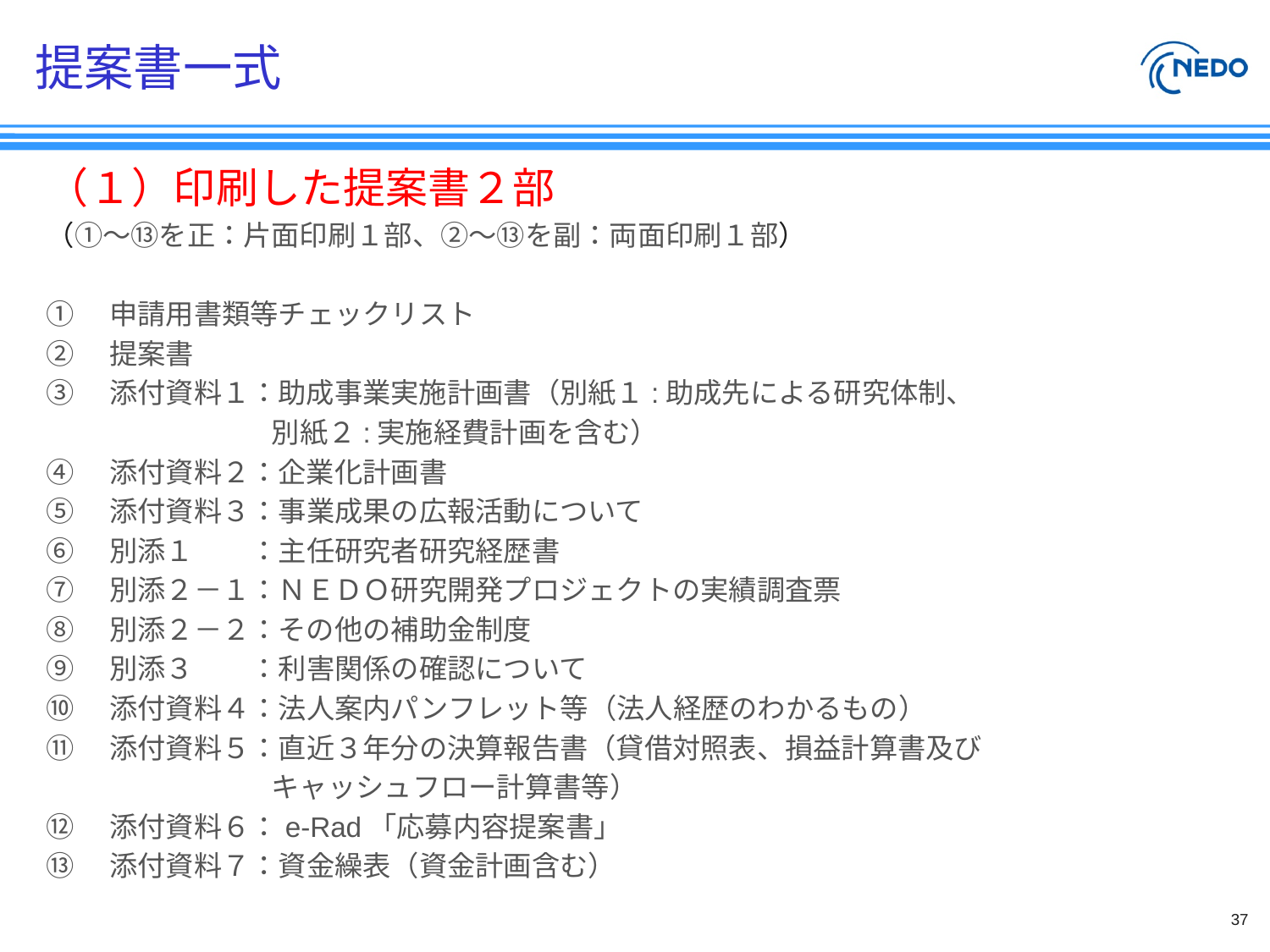

# 提案書一式
（１）印刷した提案書２部
（①～⑬を正：片面印刷１部、②～⑬を副：両面印刷１部）

①　申請用書類等チェックリスト
②　提案書
③　添付資料１：助成事業実施計画書（別紙１:助成先による研究体制、
　　　　　　　　別紙２:実施経費計画を含む）
④　添付資料２：企業化計画書
⑤　添付資料３：事業成果の広報活動について
⑥　別添１　　：主任研究者研究経歴書
⑦　別添２－１：ＮＥＤＯ研究開発プロジェクトの実績調査票
⑧　別添２－２：その他の補助金制度
⑨　別添３　　：利害関係の確認について
⑩　添付資料４：法人案内パンフレット等（法人経歴のわかるもの）
⑪　添付資料５：直近３年分の決算報告書（貸借対照表、損益計算書及び
　　　　　　　　キャッシュフロー計算書等）
⑫　添付資料６：e-Rad「応募内容提案書」
⑬　添付資料７：資金繰表（資金計画含む）
37